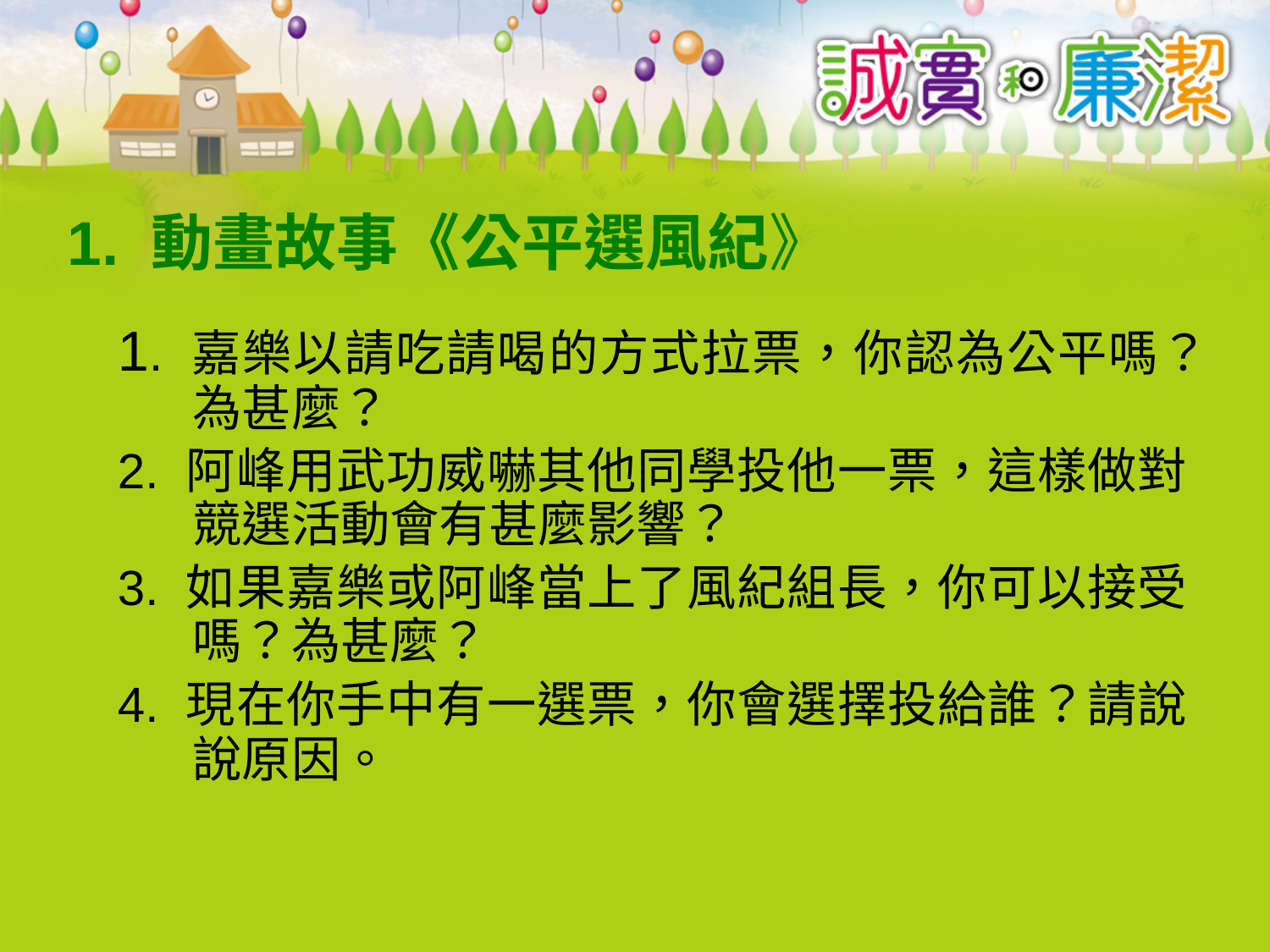

# 1. 動畫故事《公平選風紀》
1. 嘉樂以請吃請喝的方式拉票，你認為公平嗎？   為甚麼？
2. 阿峰用武功威嚇其他同學投他一票，這樣做對     競選活動會有甚麼影響？
3. 如果嘉樂或阿峰當上了風紀組長，你可以接受     嗎？為甚麼？
4. 現在你手中有一選票，你會選擇投給誰？請說     說原因。